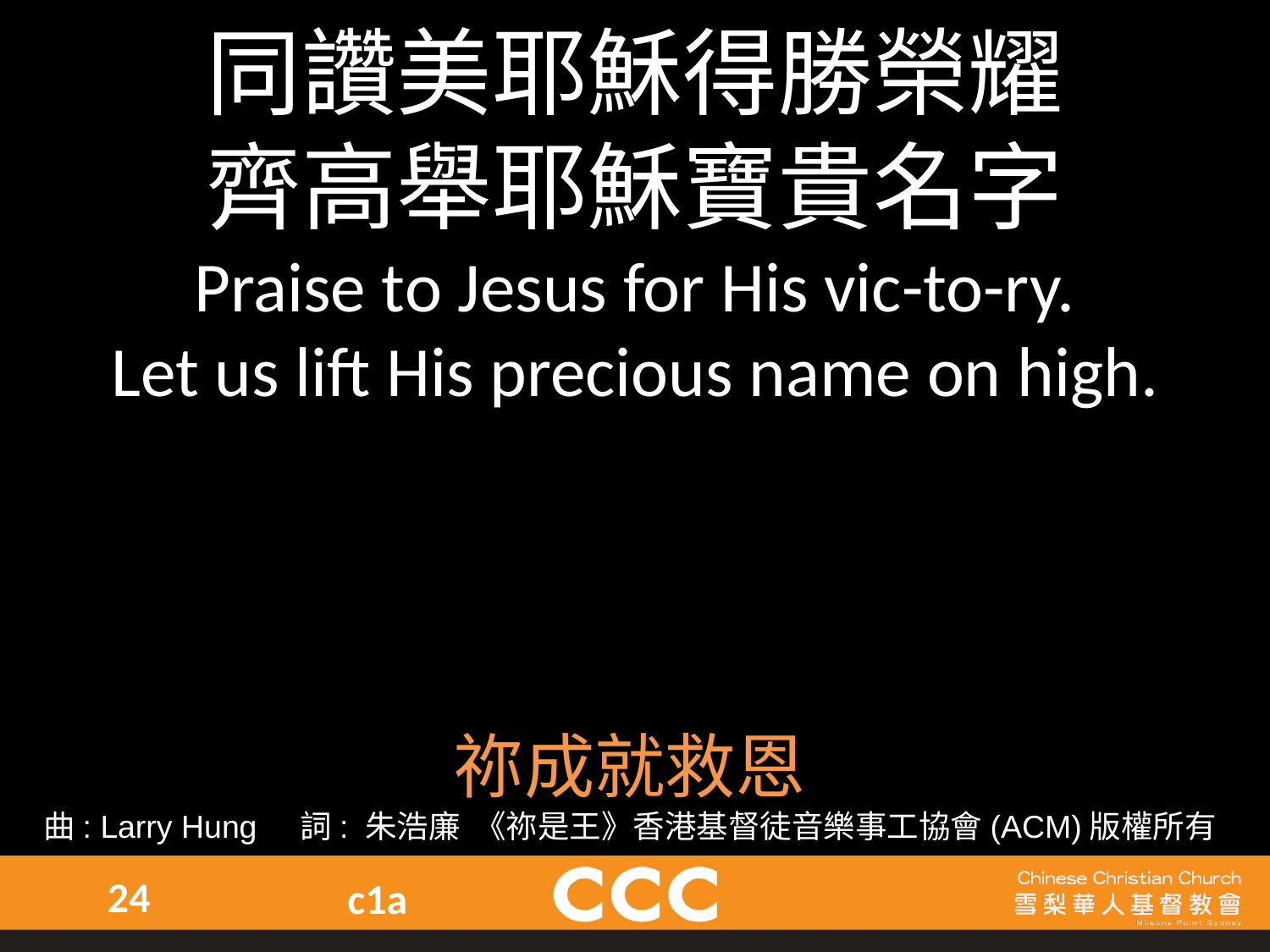

同讚美耶穌得勝榮耀
齊高舉耶穌寶貴名字
Praise to Jesus for His vic-to-ry.
Let us lift His precious name on high.
祢成就救恩
曲: Larry Hung    詞: 朱浩廉  《祢是王》香港基督徒音樂事工協會(ACM)版權所有
24
c1a